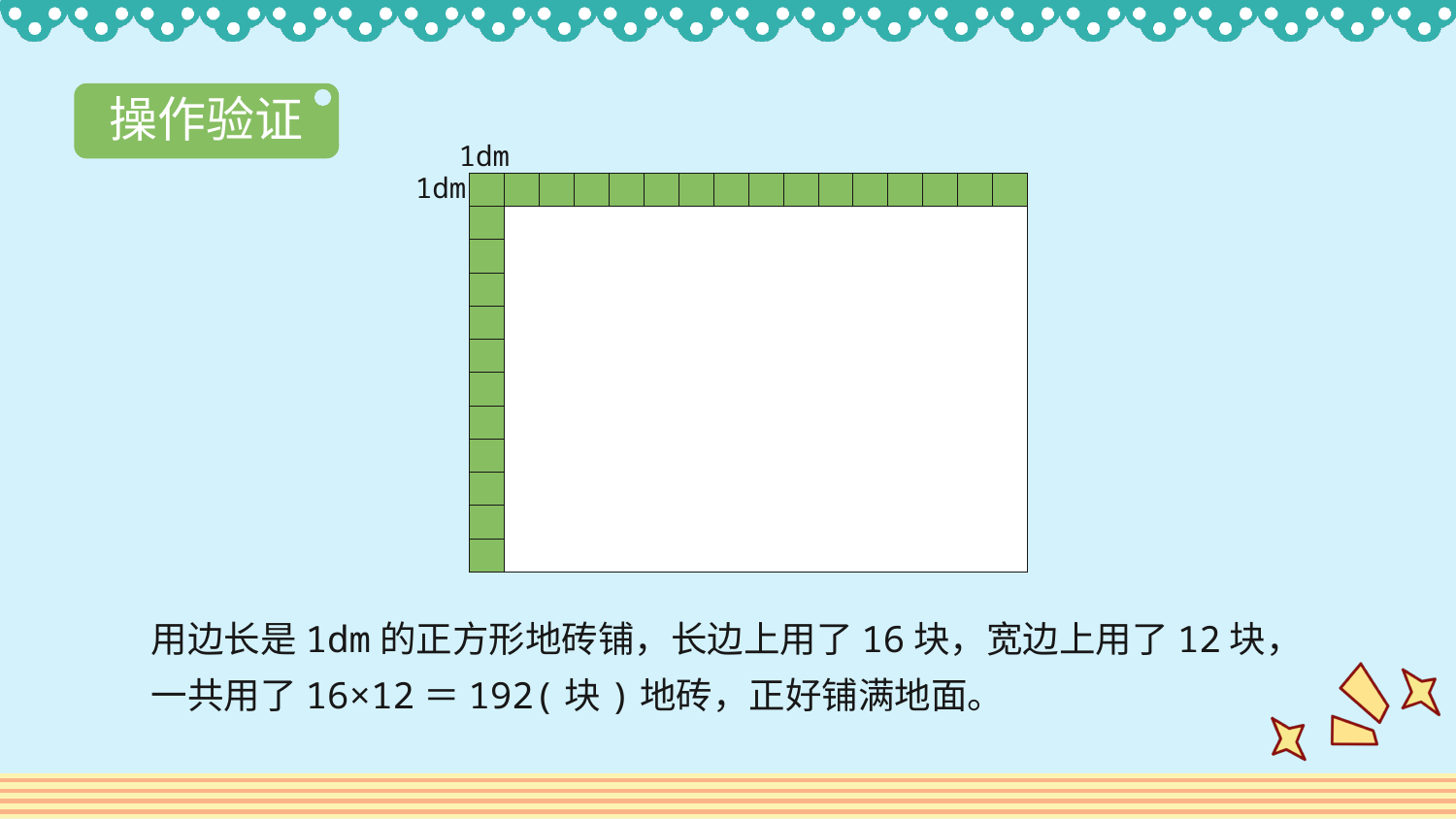

操作验证

1dm
1dm
|  |  |  |  |  |  |  |  |  |  |  |  |  |  |  |  |
| --- | --- | --- | --- | --- | --- | --- | --- | --- | --- | --- | --- | --- | --- | --- | --- |
|  |  |  |  |  |  |  |  |  |  |  |  |  |  |  |  |
|  |  |  |  |  |  |  |  |  |  |  |  |  |  |  |  |
|  |  |  |  |  |  |  |  |  |  |  |  |  |  |  |  |
|  |  |  |  |  |  |  |  |  |  |  |  |  |  |  |  |
|  |  |  |  |  |  |  |  |  |  |  |  |  |  |  |  |
|  |  |  |  |  |  |  |  |  |  |  |  |  |  |  |  |
|  |  |  |  |  |  |  |  |  |  |  |  |  |  |  |  |
|  |  |  |  |  |  |  |  |  |  |  |  |  |  |  |  |
|  |  |  |  |  |  |  |  |  |  |  |  |  |  |  |  |
|  |  |  |  |  |  |  |  |  |  |  |  |  |  |  |  |
|  |  |  |  |  |  |  |  |  |  |  |  |  |  |  |  |
用边长是1dm的正方形地砖铺，长边上用了16块，宽边上用了12块，一共用了16×12＝192(块)地砖，正好铺满地面。